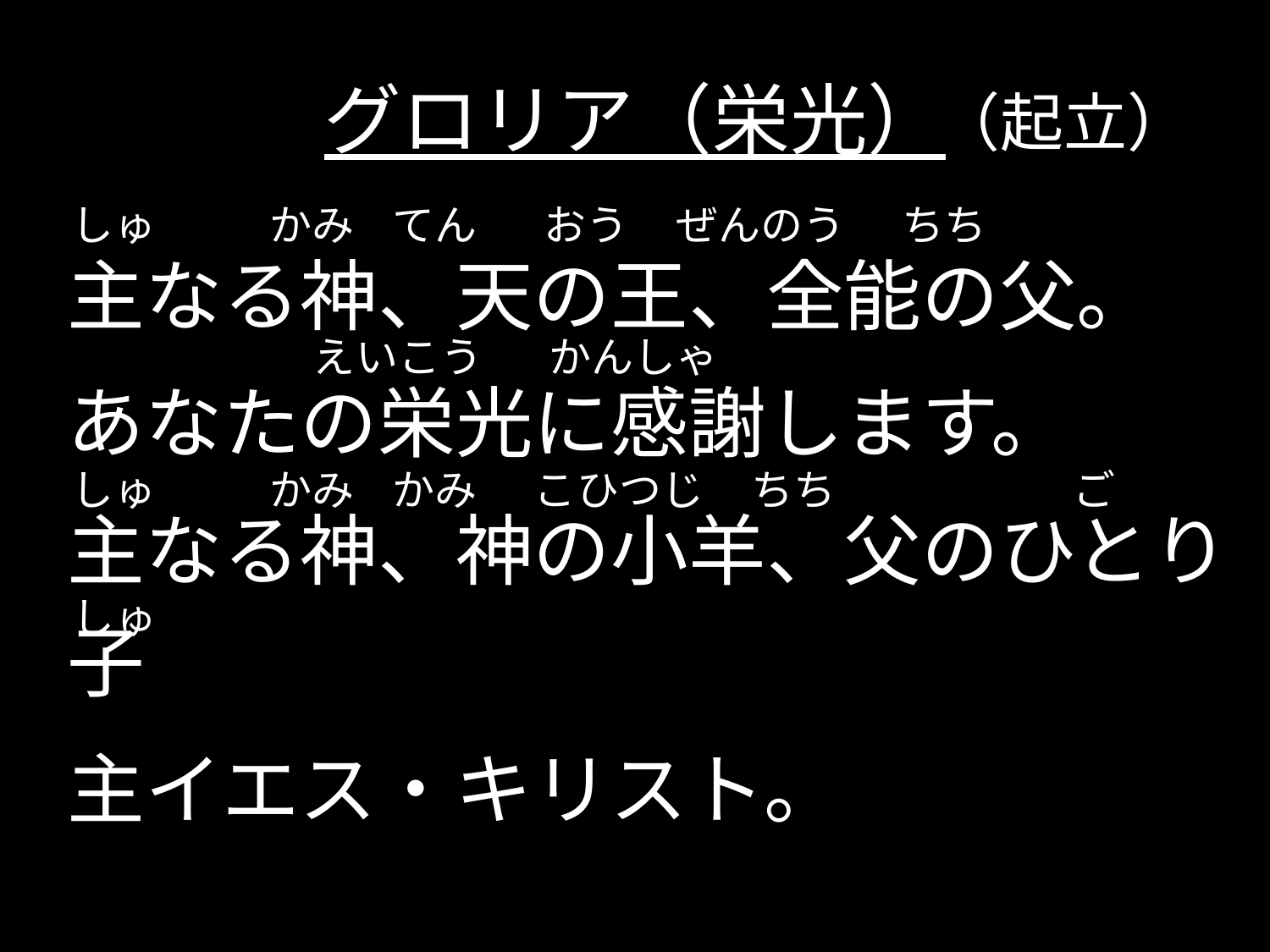

# グロリア（栄光）
（起立）
     しゅ            かみ    てん       おう     ぜんのう      ちち
主なる神、天の王、全能の父。
あなたの栄光に感謝します。
主なる神、神の小羊、父のひとり子
主イエス・キリスト。
                              えいこう       かんしゃ
     しゅ            かみ    かみ      こひつじ     ちち                         ご
     しゅ